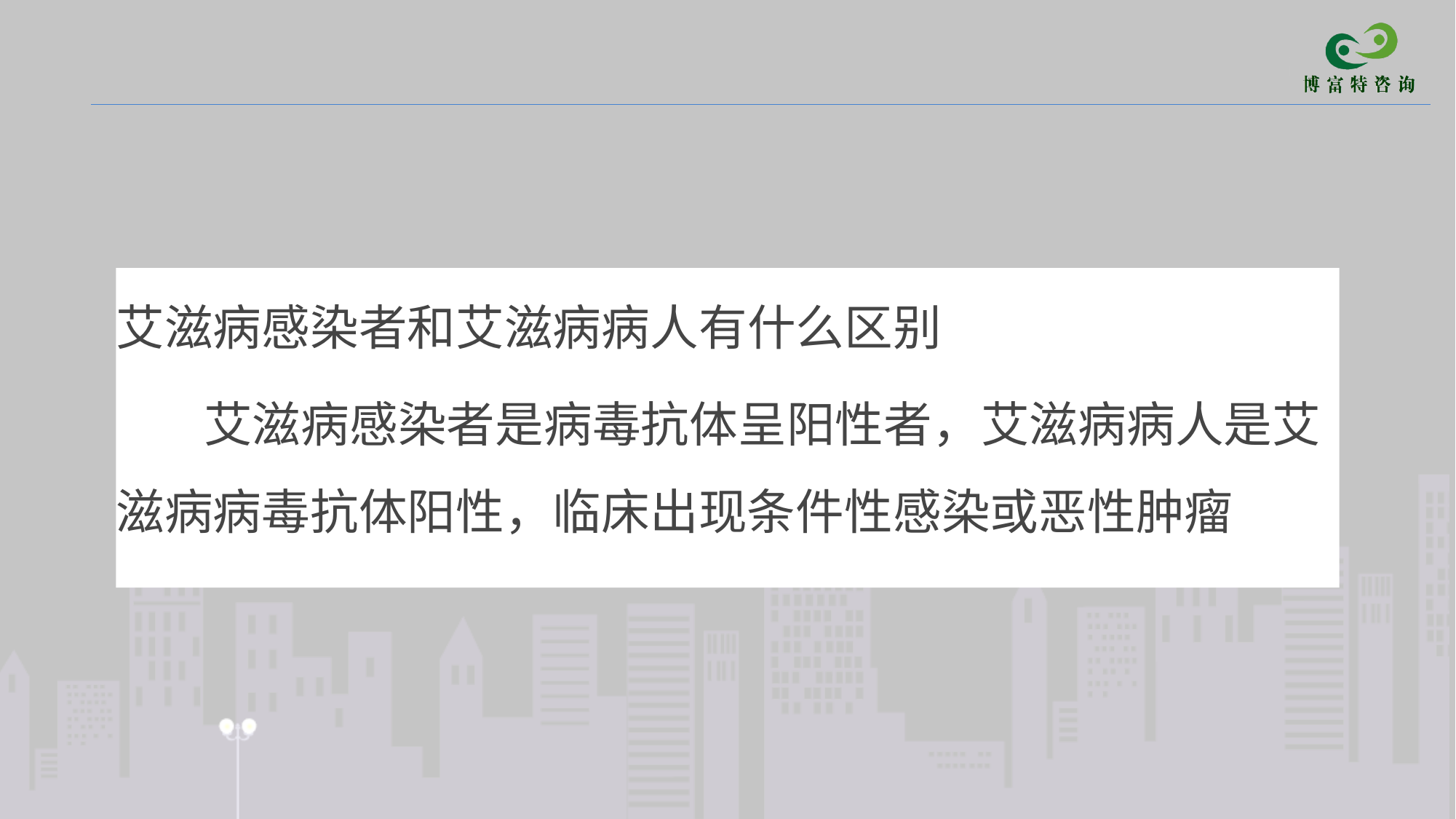

艾滋病感染者和艾滋病病人有什么区别
       艾滋病感染者是病毒抗体呈阳性者，艾滋病病人是艾滋病病毒抗体阳性，临床出现条件性感染或恶性肿瘤